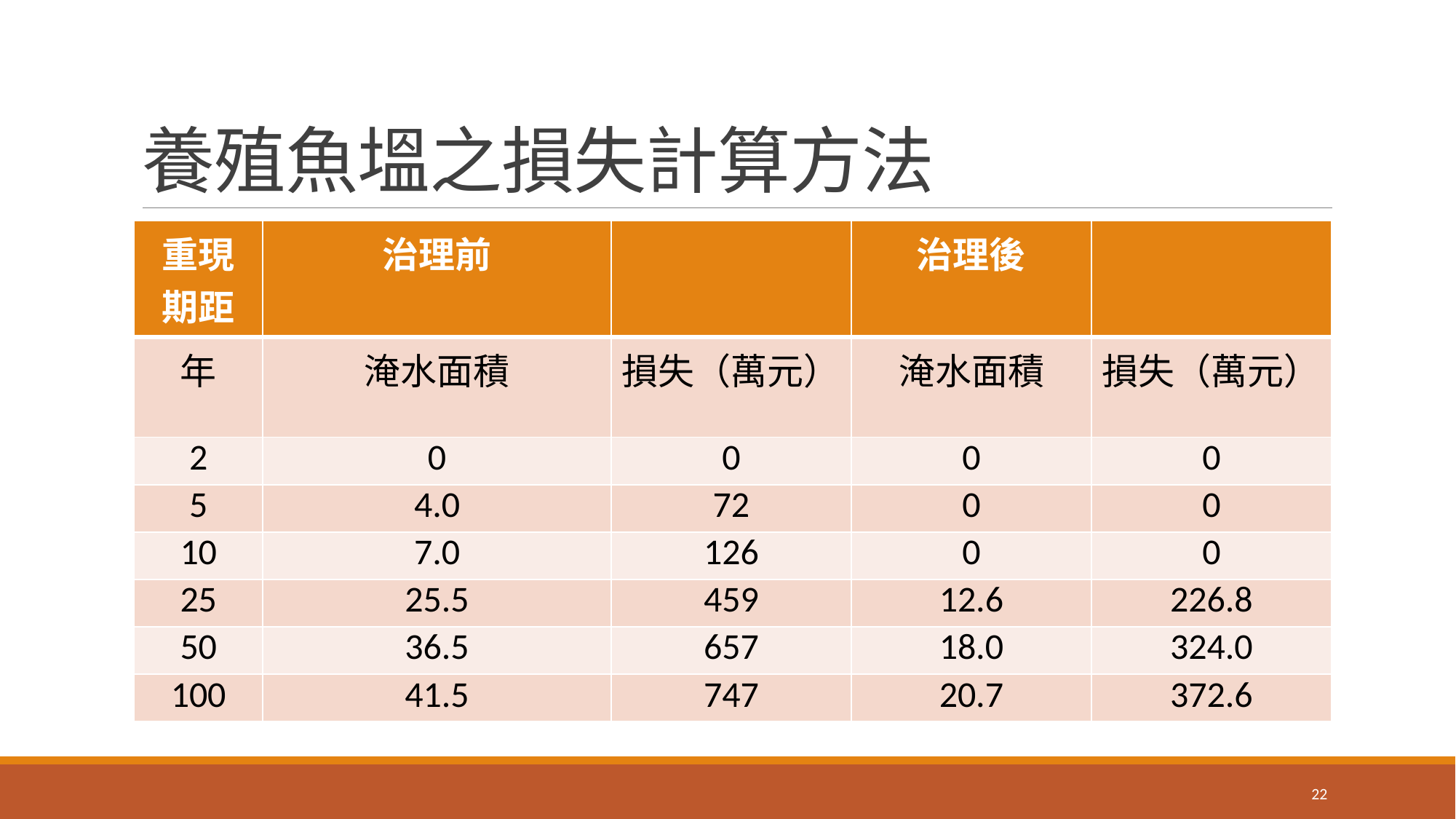

# 養殖魚塭之損失計算方法
| 重現期距 | 治理前 |  | 治理後 |  |
| --- | --- | --- | --- | --- |
| 年 | 淹水面積 | 損失（萬元） | 淹水面積 | 損失（萬元） |
| 2 | 0 | 0 | 0 | 0 |
| 5 | 4.0 | 72 | 0 | 0 |
| 10 | 7.0 | 126 | 0 | 0 |
| 25 | 25.5 | 459 | 12.6 | 226.8 |
| 50 | 36.5 | 657 | 18.0 | 324.0 |
| 100 | 41.5 | 747 | 20.7 | 372.6 |
22